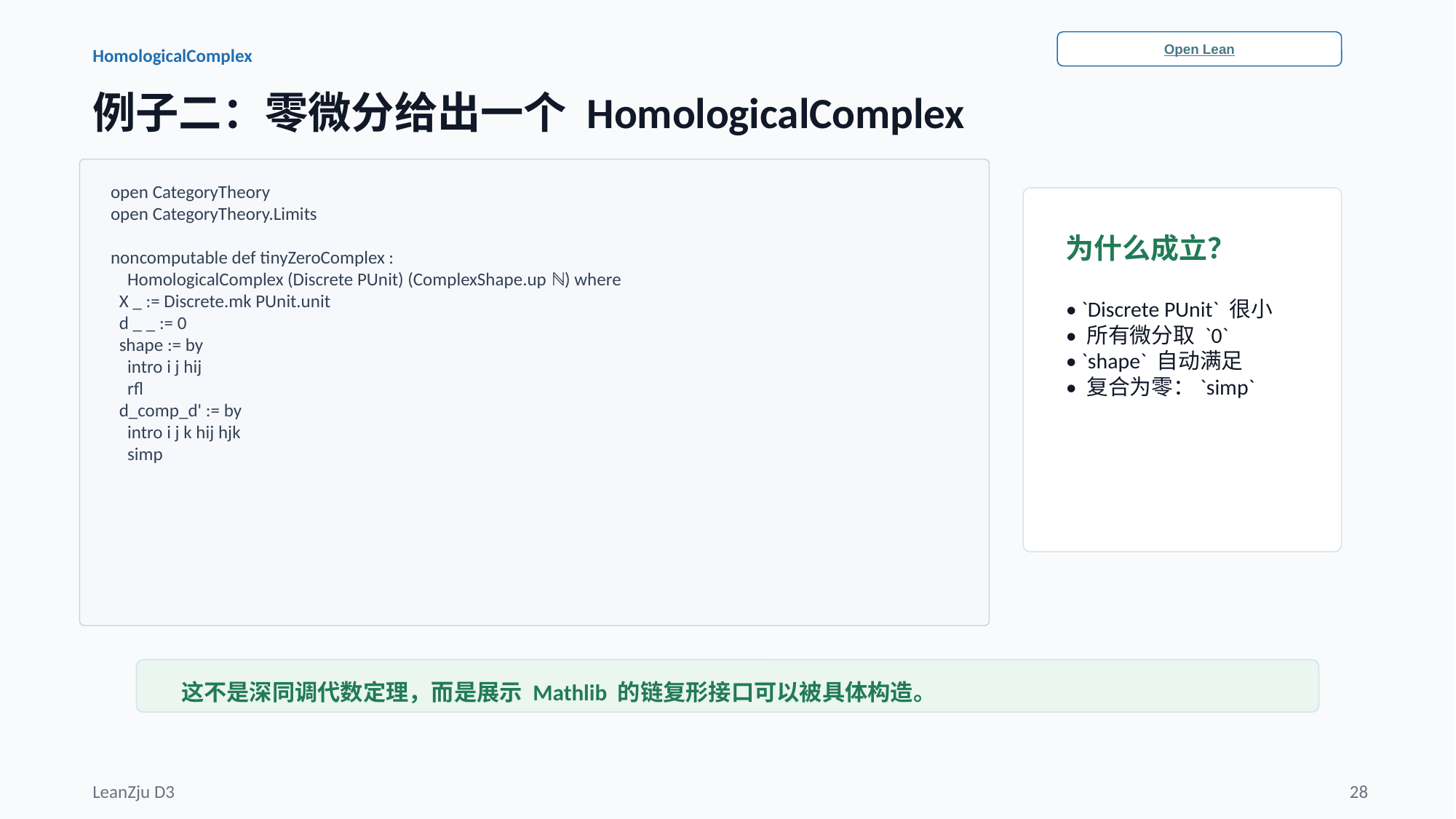

Open Lean
HomologicalComplex
例子二：零微分给出一个 HomologicalComplex

open CategoryTheory
open CategoryTheory.Limits

noncomputable def tinyZeroComplex :
    HomologicalComplex (Discrete PUnit) (ComplexShape.up ℕ) where
  X _ := Discrete.mk PUnit.unit
  d _ _ := 0
  shape := by
    intro i j hij
    rfl
  d_comp_d' := by
    intro i j k hij hjk
    simp

为什么成立？
• `Discrete PUnit` 很小
• 所有微分取 `0`
• `shape` 自动满足
• 复合为零：`simp`

这不是深同调代数定理，而是展示 Mathlib 的链复形接口可以被具体构造。
LeanZju D3
28